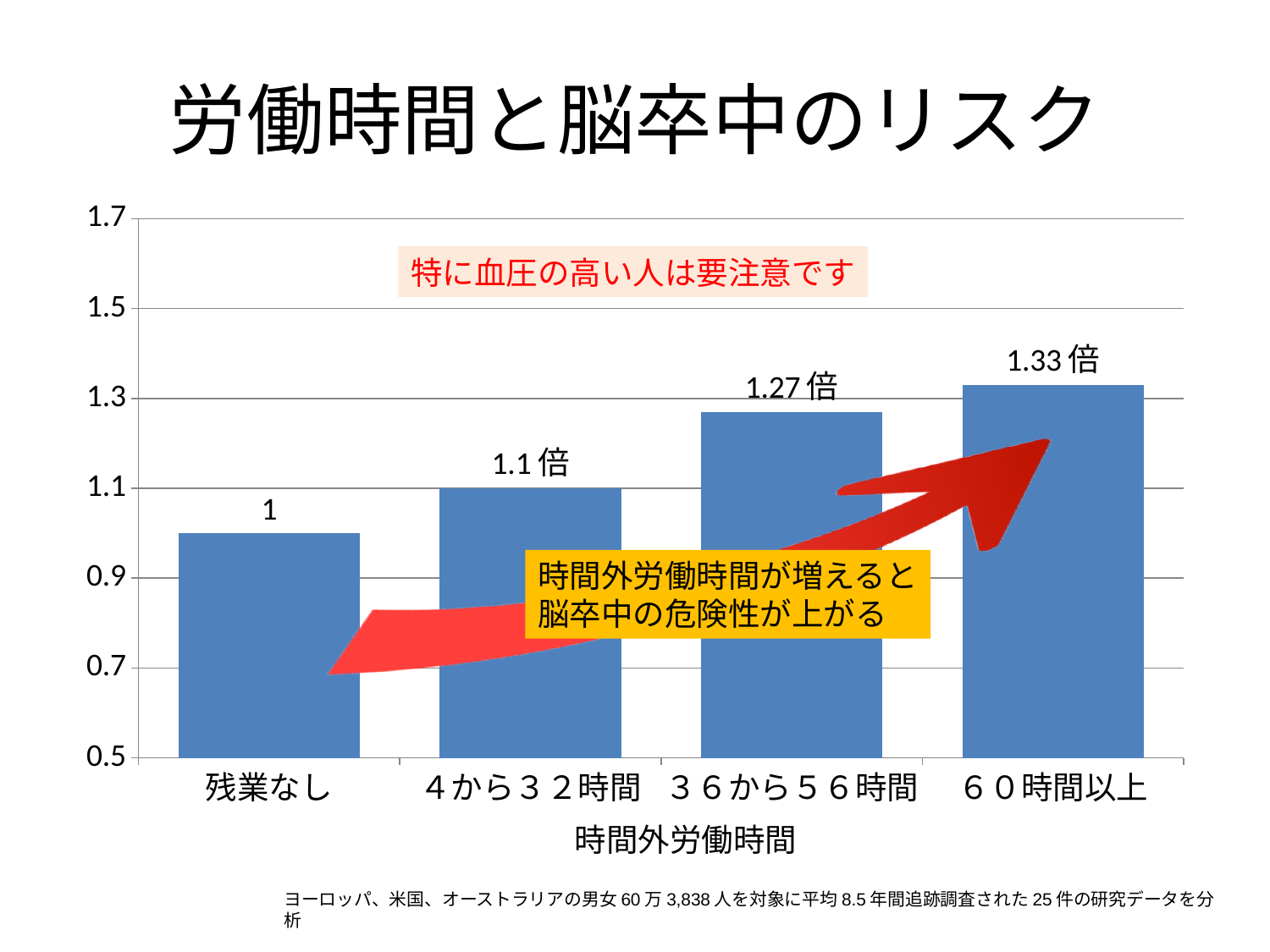

# 労働時間と脳卒中のリスク

### Chart

| Category | 系列 1 |
|---|---|
| 残業なし | 1.0 |
| ４から３２時間 | 1.1 |
| ３６から５６時間 | 1.27 |
| ６０時間以上 | 1.33 |
特に血圧の高い人は要注意です
時間外労働時間が増えると
脳卒中の危険性が上がる
時間外労働時間
ヨーロッパ、米国、オーストラリアの男女60万3,838人を対象に平均8.5年間追跡調査された25件の研究データを分析